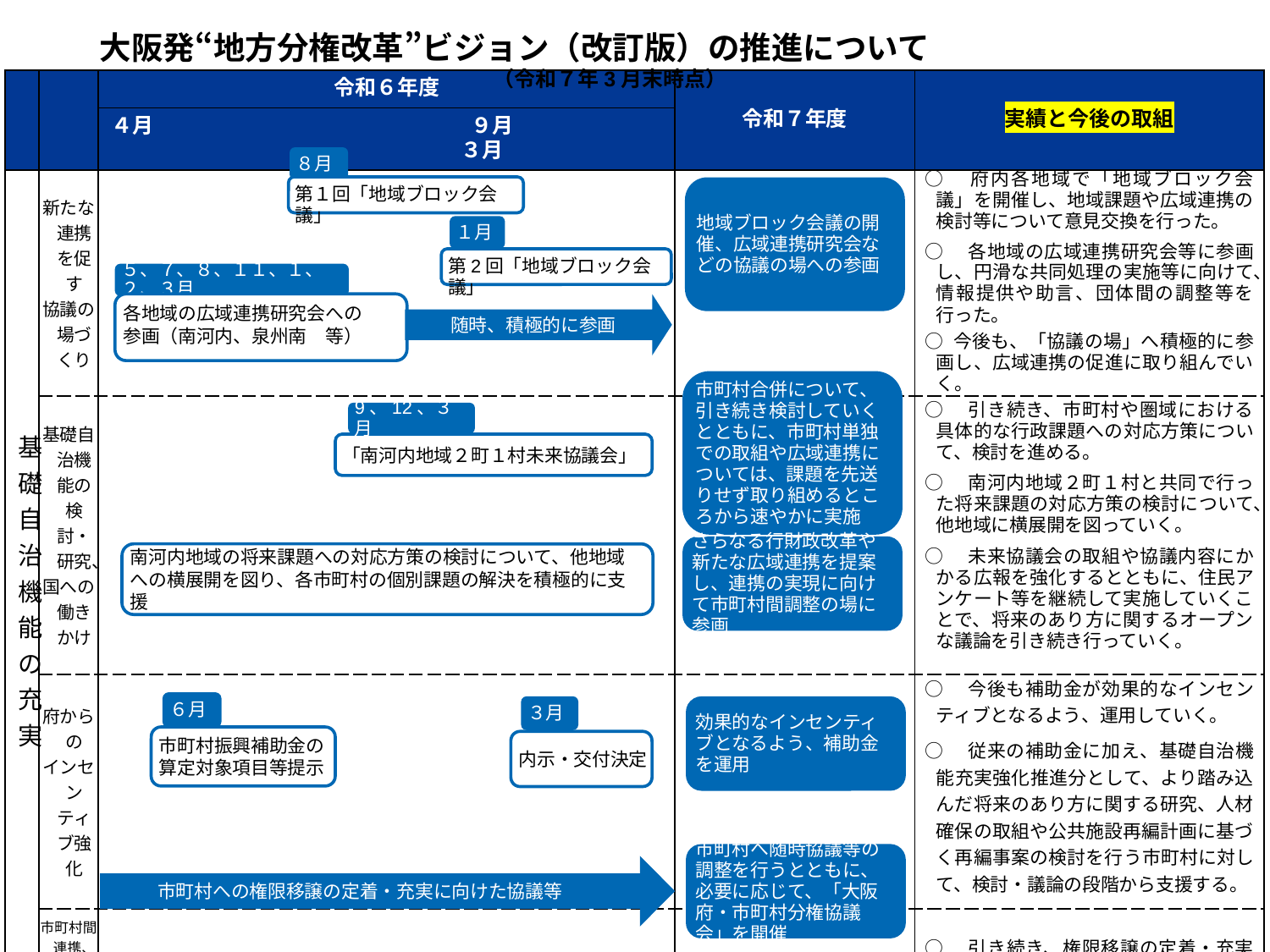

大阪発“地方分権改革”ビジョン（改訂版）の推進について　　　　　　　　　（令和７年3月末時点）
|  |  | 令和６年度 | 令和７年度 | 実績と今後の取組 |
| --- | --- | --- | --- | --- |
|  |  | ４月　　　　　　　　　　　　　　　９月　　　　　　　　　　　　　　　　３月 |  |  |
| 基礎自治機能の充実 | 新たな連携を促す 協議の場づくり |  |  | ○　府内各地域で「地域ブロック会議」を開催し、地域課題や広域連携の検討等について意見交換を行った。 ○　各地域の広域連携研究会等に参画し、円滑な共同処理の実施等に向けて、情報提供や助言、団体間の調整等を行った。 ○ 今後も、「協議の場」へ積極的に参画し、広域連携の促進に取り組んでいく。 |
|  | 基礎自治機能の検討・研究、 国への働きかけ |  |  | ○　引き続き、市町村や圏域における具体的な行政課題への対応方策について、検討を進める。 ○　南河内地域２町１村と共同で行った将来課題の対応方策の検討について、他地域に横展開を図っていく。 ○　未来協議会の取組や協議内容にかかる広報を強化するとともに、住民アンケート等を継続して実施していくことで、将来のあり方に関するオープンな議論を引き続き行っていく。 |
|  | 府からの インセンティブ強化 |  |  | ○　今後も補助金が効果的なインセンティブとなるよう、運用していく。 ○　従来の補助金に加え、基礎自治機能充実強化推進分として、より踏み込んだ将来のあり方に関する研究、人材確保の取組や公共施設再編計画に基づく再編事案の検討を行う市町村に対して、検討・議論の段階から支援する。 |
|  | 市町村間連携、 権限移譲等 |  |  | ○　引き続き、権限移譲の定着・充実に向けて取り組んで行っていく。 |
８月
第１回「地域ブロック会議」
５、７、８、１１、１、２、３月
各地域の広域連携研究会への
参画（南河内、泉州南　等）
南河内地域の将来課題への対応方策の検討について、他地域への横展開を図り、各市町村の個別課題の解決を積極的に支援
６月
市町村振興補助金の算定対象項目等提示
３月
内示・交付決定
市町村への権限移譲の定着・充実に向けた協議等
地域ブロック会議の開催、広域連携研究会などの協議の場への参画
１月
第2回「地域ブロック会議」
随時、積極的に参画
市町村合併について、引き続き検討していくとともに、市町村単独での取組や広域連携については、課題を先送りせず取り組めるところから速やかに実施
9、12、３月
「南河内地域２町１村未来協議会」
さらなる行財政改革や新たな広域連携を提案し、連携の実現に向けて市町村間調整の場に参画
効果的なインセンティブとなるよう、補助金を運用
市町村へ随時協議等の調整を行うとともに、必要に応じて、「大阪府・市町村分権協議会」を開催